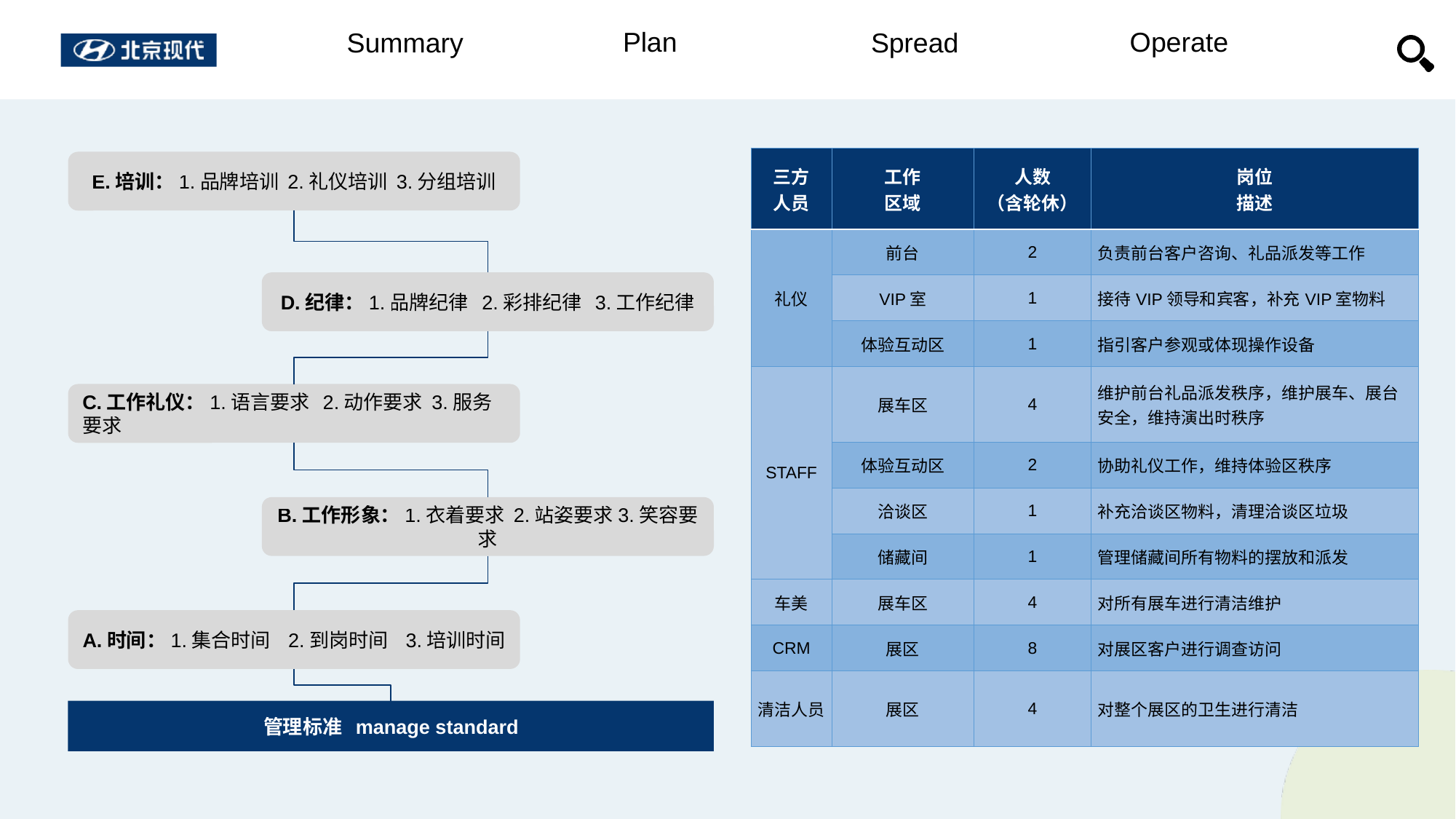

| 三方 人员 | 工作 区域 | 人数 （含轮休） | 岗位 描述 |
| --- | --- | --- | --- |
| 礼仪 | 前台 | 2 | 负责前台客户咨询、礼品派发等工作 |
|  | VIP室 | 1 | 接待VIP领导和宾客，补充VIP室物料 |
|  | 体验互动区 | 1 | 指引客户参观或体现操作设备 |
| STAFF | 展车区 | 4 | 维护前台礼品派发秩序，维护展车、展台安全，维持演出时秩序 |
|  | 体验互动区 | 2 | 协助礼仪工作，维持体验区秩序 |
|  | 洽谈区 | 1 | 补充洽谈区物料，清理洽谈区垃圾 |
|  | 储藏间 | 1 | 管理储藏间所有物料的摆放和派发 |
| 车美 | 展车区 | 4 | 对所有展车进行清洁维护 |
| CRM | 展区 | 8 | 对展区客户进行调查访问 |
| 清洁人员 | 展区 | 4 | 对整个展区的卫生进行清洁 |
E.培训：1.品牌培训 2.礼仪培训 3.分组培训
D.纪律：1.品牌纪律  2.彩排纪律  3.工作纪律
C.工作礼仪：1.语言要求  2.动作要求 3.服务要求
B.工作形象：1.衣着要求 2.站姿要求3.笑容要求
A.时间：1.集合时间   2.到岗时间   3.培训时间
管理标准  manage standard